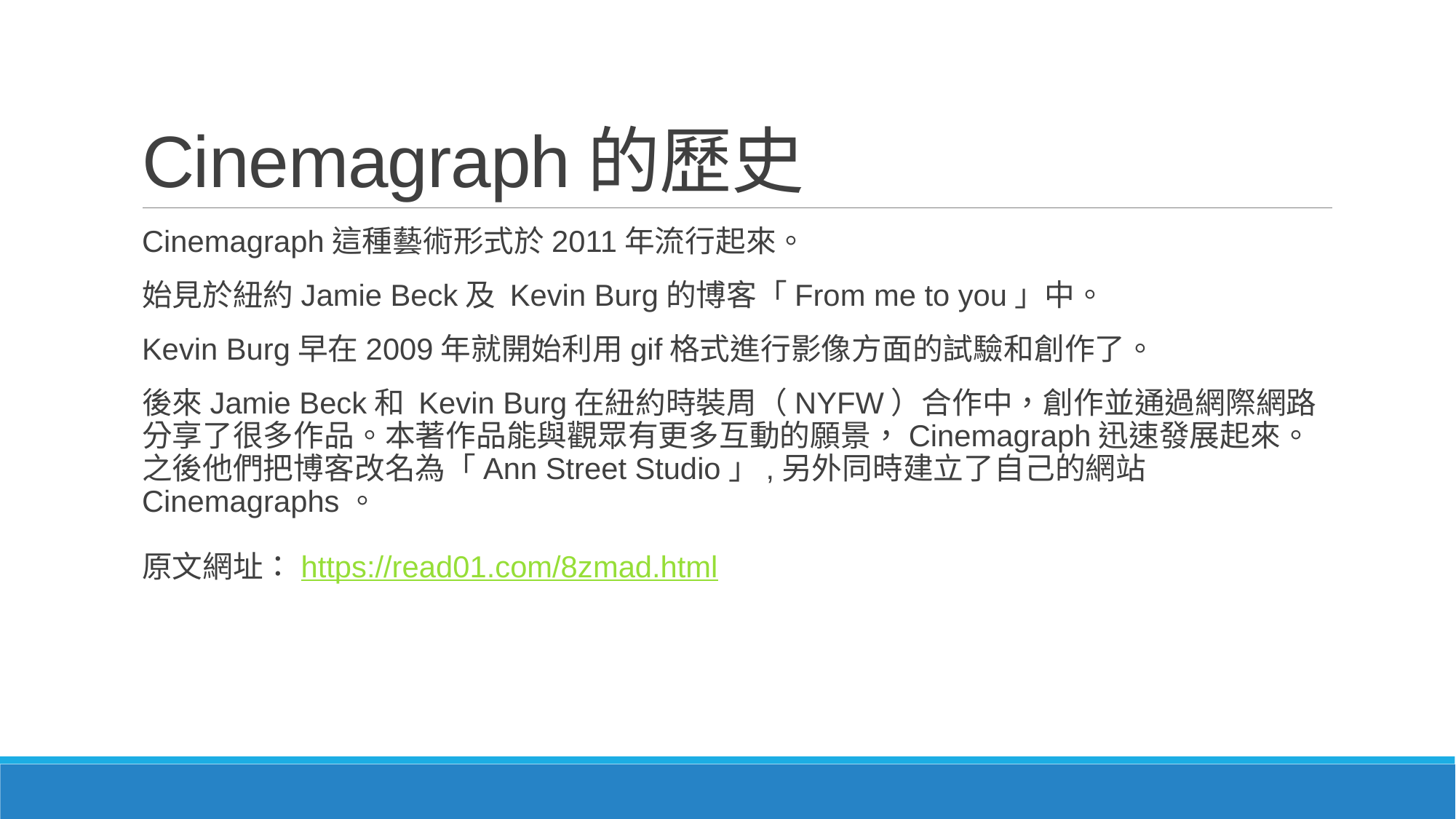

# Cinemagraph的歷史
Cinemagraph這種藝術形式於2011年流行起來。
始見於紐約Jamie Beck及 Kevin Burg的博客「From me to you」中。
Kevin Burg早在2009年就開始利用gif格式進行影像方面的試驗和創作了。
後來Jamie Beck和 Kevin Burg在紐約時裝周（NYFW）合作中，創作並通過網際網路分享了很多作品。本著作品能與觀眾有更多互動的願景，Cinemagraph迅速發展起來。之後他們把博客改名為「Ann Street Studio」,另外同時建立了自己的網站Cinemagraphs。
原文網址：https://read01.com/8zmad.html